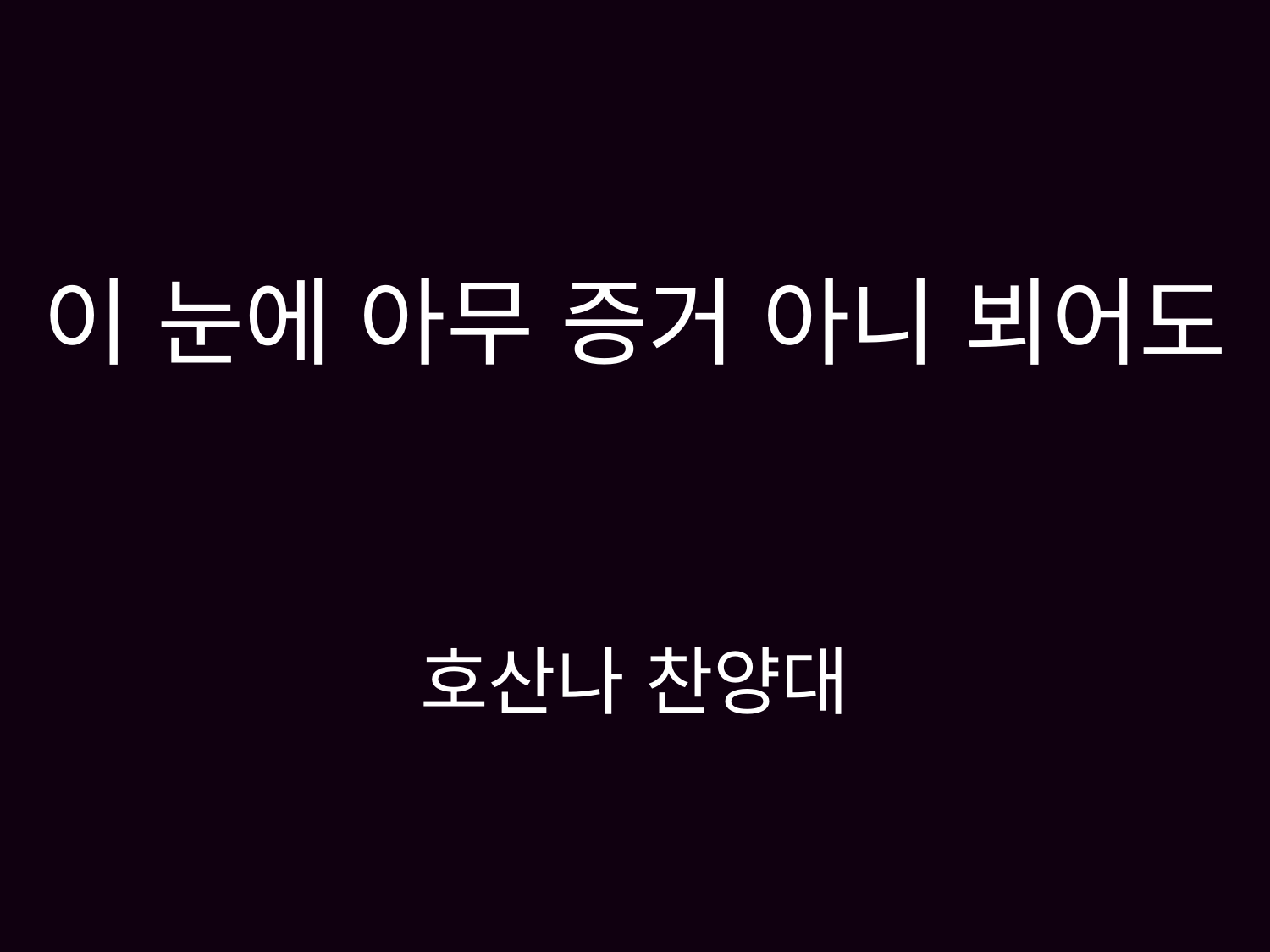

# 이 눈에 아무 증거 아니 뵈어도 호산나 찬양대